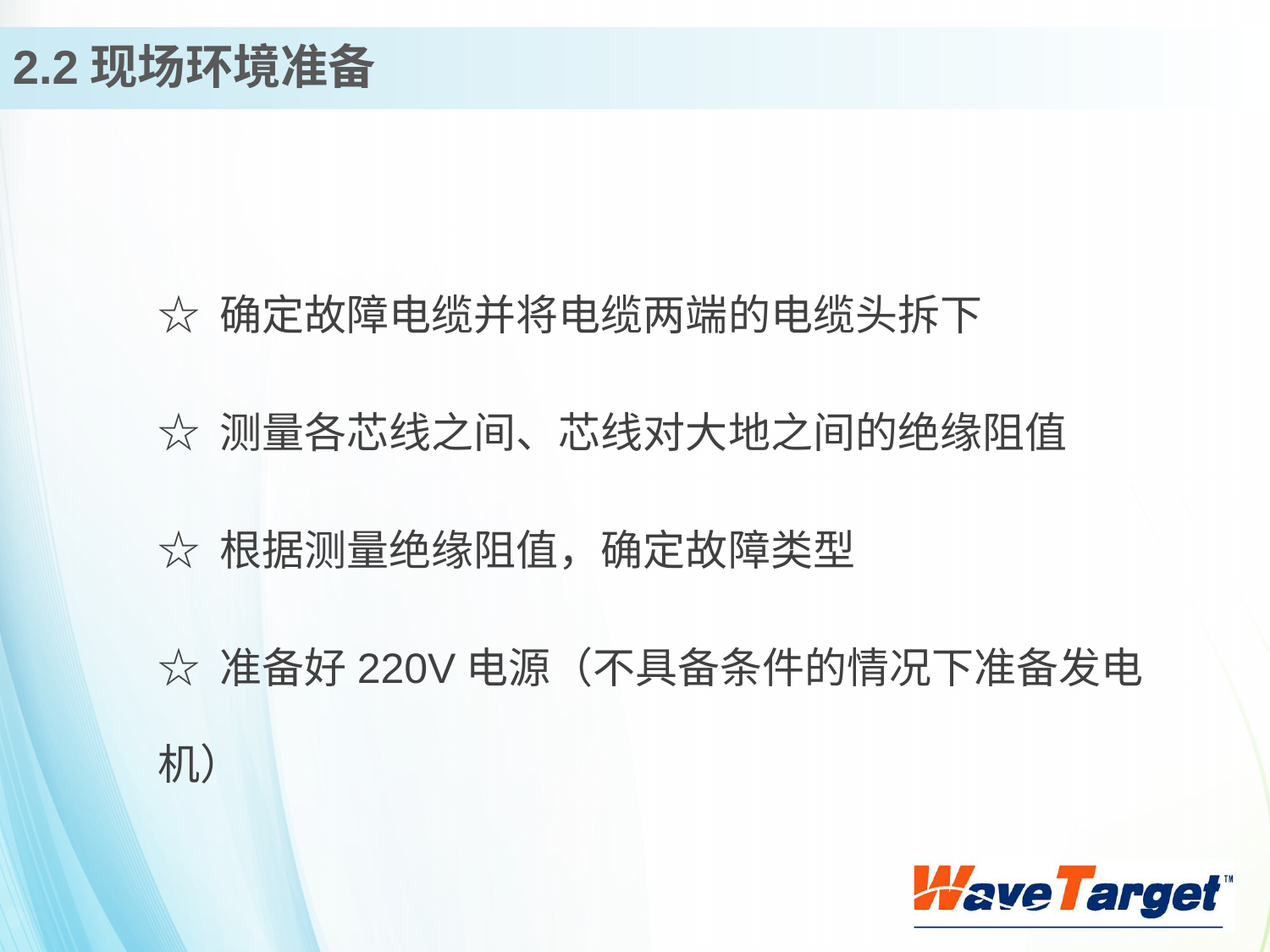

2.2现场环境准备
☆ 确定故障电缆并将电缆两端的电缆头拆下
☆ 测量各芯线之间、芯线对大地之间的绝缘阻值
☆ 根据测量绝缘阻值，确定故障类型
☆ 准备好220V电源（不具备条件的情况下准备发电机）